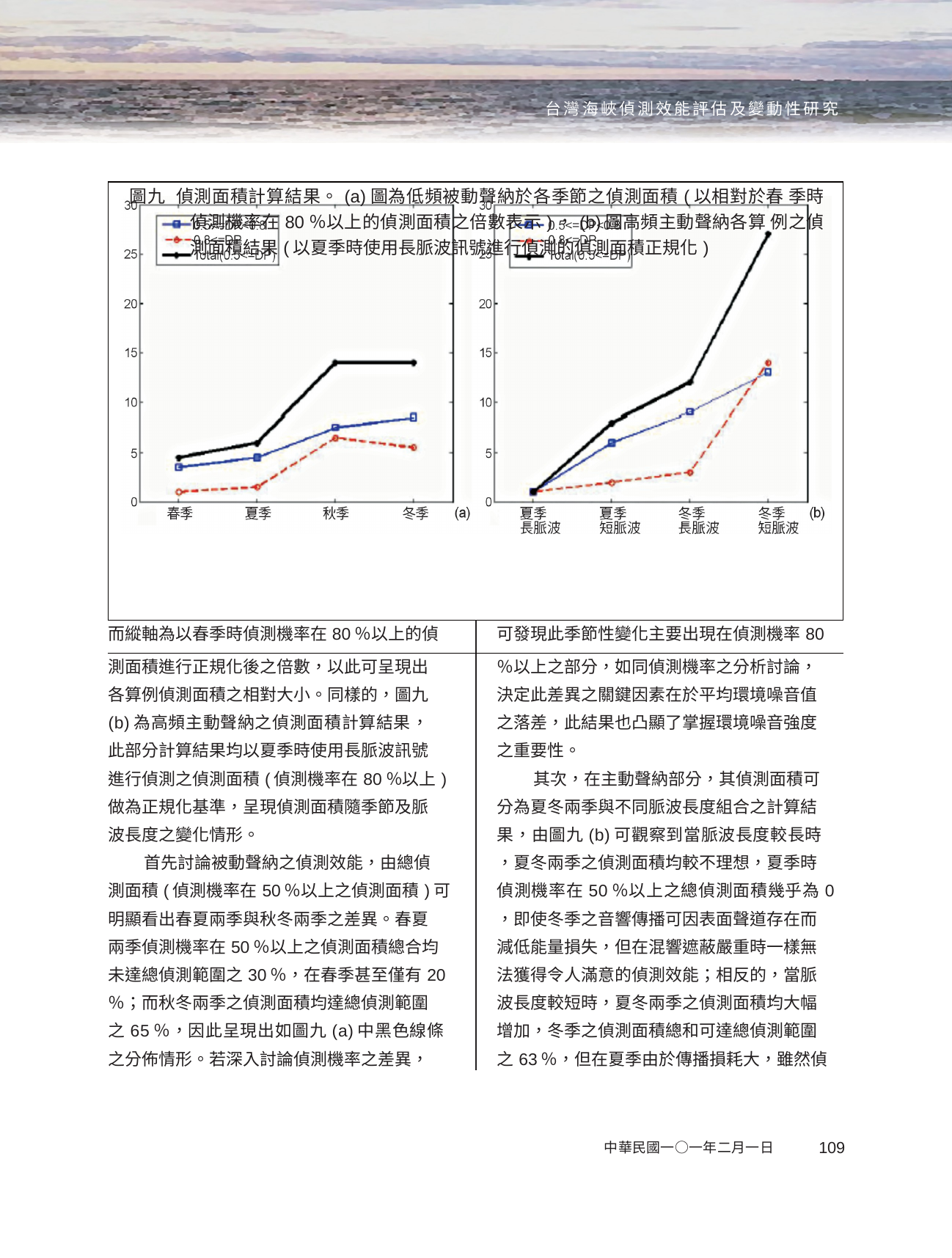

台灣海峽偵測效能評估及變動性研究
| 圖九 偵測面積計算結果。(a)圖為低頻被動聲納於各季節之偵測面積(以相對於春 季時偵測機率在80％以上的偵測面積之倍數表示)，(b)圖高頻主動聲納各算 例之偵測面積結果(以夏季時使用長脈波訊號進行偵測的偵測面積正規化) |  |
| --- | --- |
| 而縱軸為以春季時偵測機率在80％以上的偵 | 可發現此季節性變化主要出現在偵測機率80 |
| 測面積進行正規化後之倍數，以此可呈現出 | ％以上之部分，如同偵測機率之分析討論， |
| 各算例偵測面積之相對大小。同樣的，圖九 | 決定此差異之關鍵因素在於平均環境噪音值 |
| (b)為高頻主動聲納之偵測面積計算結果， | 之落差，此結果也凸顯了掌握環境噪音強度 |
| 此部分計算結果均以夏季時使用長脈波訊號 | 之重要性。 |
| 進行偵測之偵測面積(偵測機率在80％以上) | 其次，在主動聲納部分，其偵測面積可 |
| 做為正規化基準，呈現偵測面積隨季節及脈 | 分為夏冬兩季與不同脈波長度組合之計算結 |
| 波長度之變化情形。 | 果，由圖九(b)可觀察到當脈波長度較長時 |
| 首先討論被動聲納之偵測效能，由總偵 | ，夏冬兩季之偵測面積均較不理想，夏季時 |
| 測面積(偵測機率在50％以上之偵測面積)可 | 偵測機率在50％以上之總偵測面積幾乎為0 |
| 明顯看出春夏兩季與秋冬兩季之差異。春夏 | ，即使冬季之音響傳播可因表面聲道存在而 |
| 兩季偵測機率在50％以上之偵測面積總合均 | 減低能量損失，但在混響遮蔽嚴重時一樣無 |
| 未達總偵測範圍之30％，在春季甚至僅有20 | 法獲得令人滿意的偵測效能；相反的，當脈 |
| ％；而秋冬兩季之偵測面積均達總偵測範圍 | 波長度較短時，夏冬兩季之偵測面積均大幅 |
| 之65％，因此呈現出如圖九(a)中黑色線條 | 增加，冬季之偵測面積總和可達總偵測範圍 |
| 之分佈情形。若深入討論偵測機率之差異， | 之63％，但在夏季由於傳播損耗大，雖然偵 |

中華民國一○一年二月一日	109